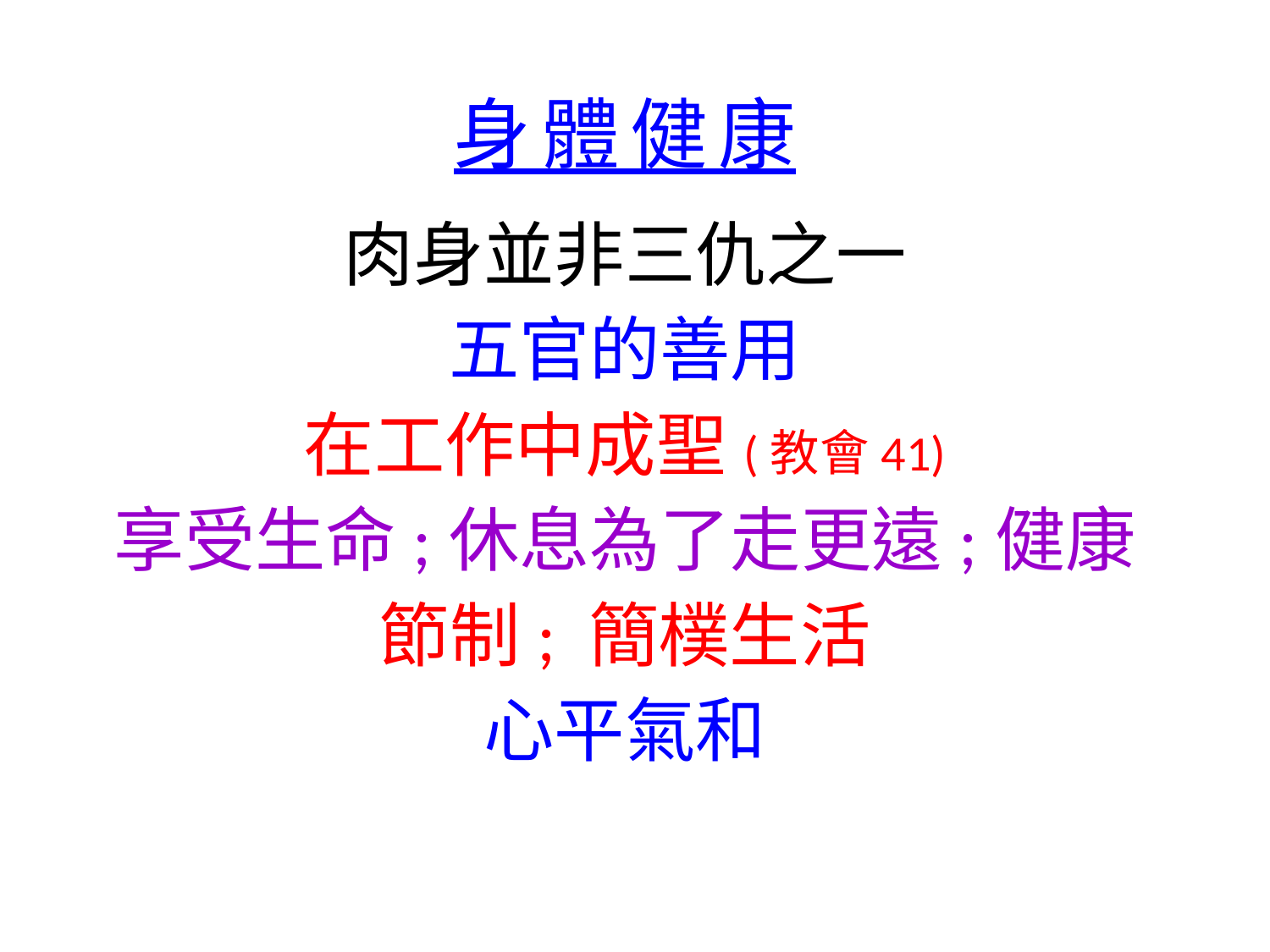

身體健康
肉身並非三仇之一
五官的善用
在工作中成聖(教會41)
享受生命;休息為了走更遠;健康
節制; 簡樸生活
心平氣和